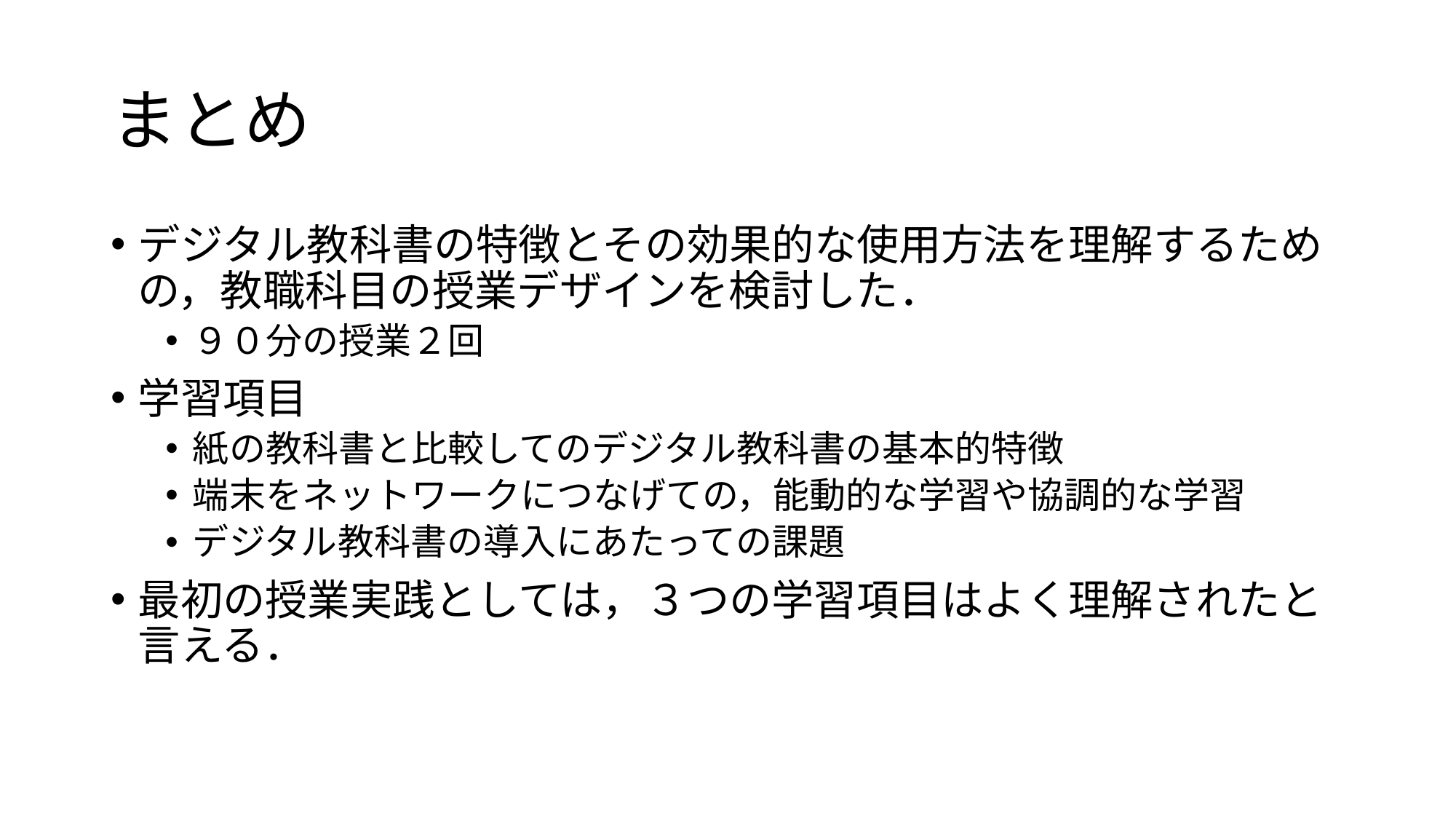

# まとめ
デジタル教科書の特徴とその効果的な使用方法を理解するための，教職科目の授業デザインを検討した．
９０分の授業２回
学習項目
紙の教科書と比較してのデジタル教科書の基本的特徴
端末をネットワークにつなげての，能動的な学習や協調的な学習
デジタル教科書の導入にあたっての課題
最初の授業実践としては，３つの学習項目はよく理解されたと言える．